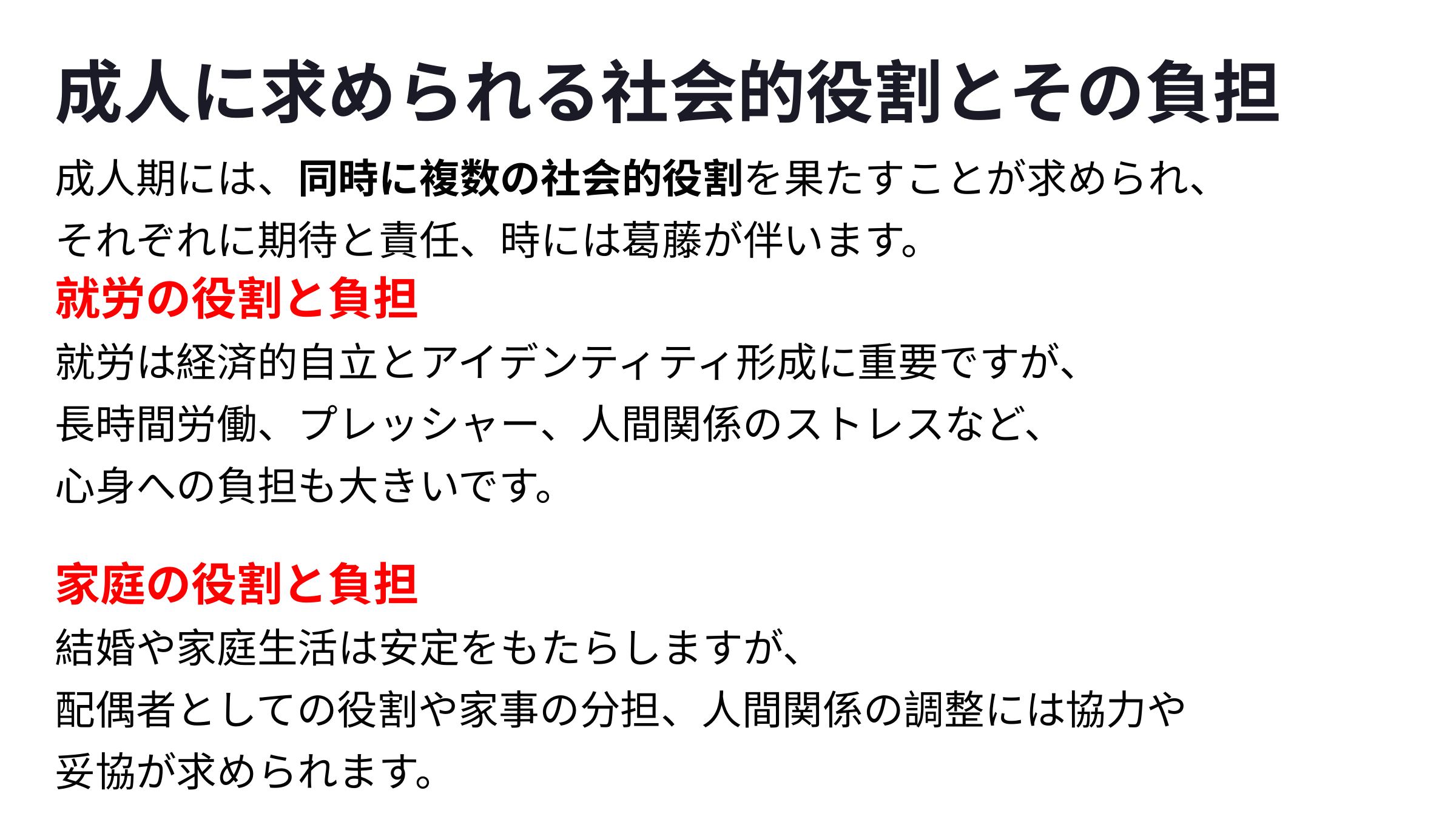

成人に求められる社会的役割とその負担
成人期には、同時に複数の社会的役割を果たすことが求められ、

それぞれに期待と責任、時には葛藤が伴います。
就労の役割と負担
就労は経済的自立とアイデンティティ形成に重要ですが、

長時間労働、プレッシャー、人間関係のストレスなど、

心身への負担も大きいです。
家庭の役割と負担
結婚や家庭生活は安定をもたらしますが、

配偶者としての役割や家事の分担、人間関係の調整には協力や

妥協が求められます。